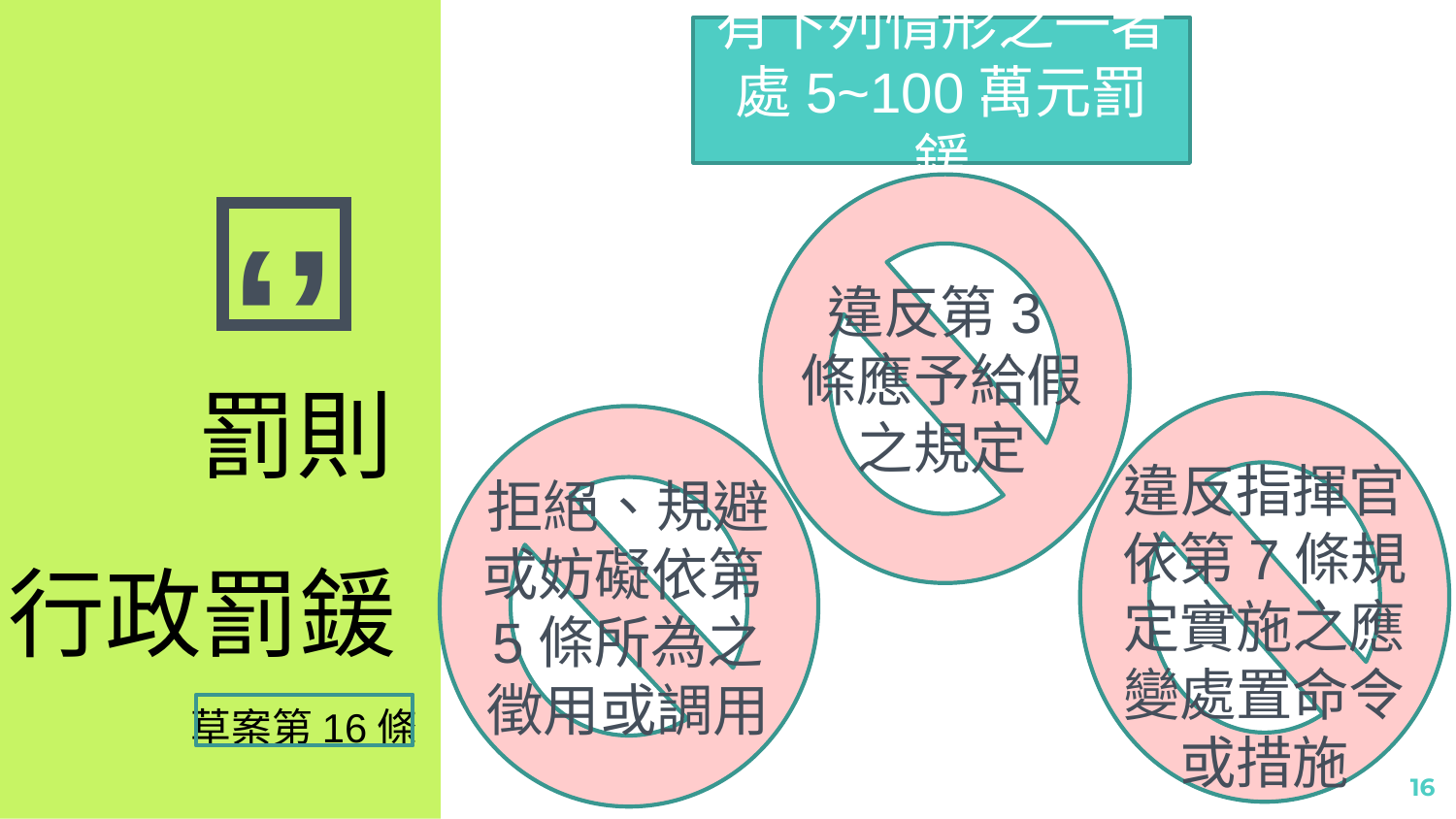

有下列情形之一者
處5~100萬元罰鍰

違反第3條應予給假之規定
罰則

拒絕、規避或妨礙依第5條所為之徵用或調用

違反指揮官依第7條規定實施之應變處置命令或措施
行政罰鍰
草案第16條

16